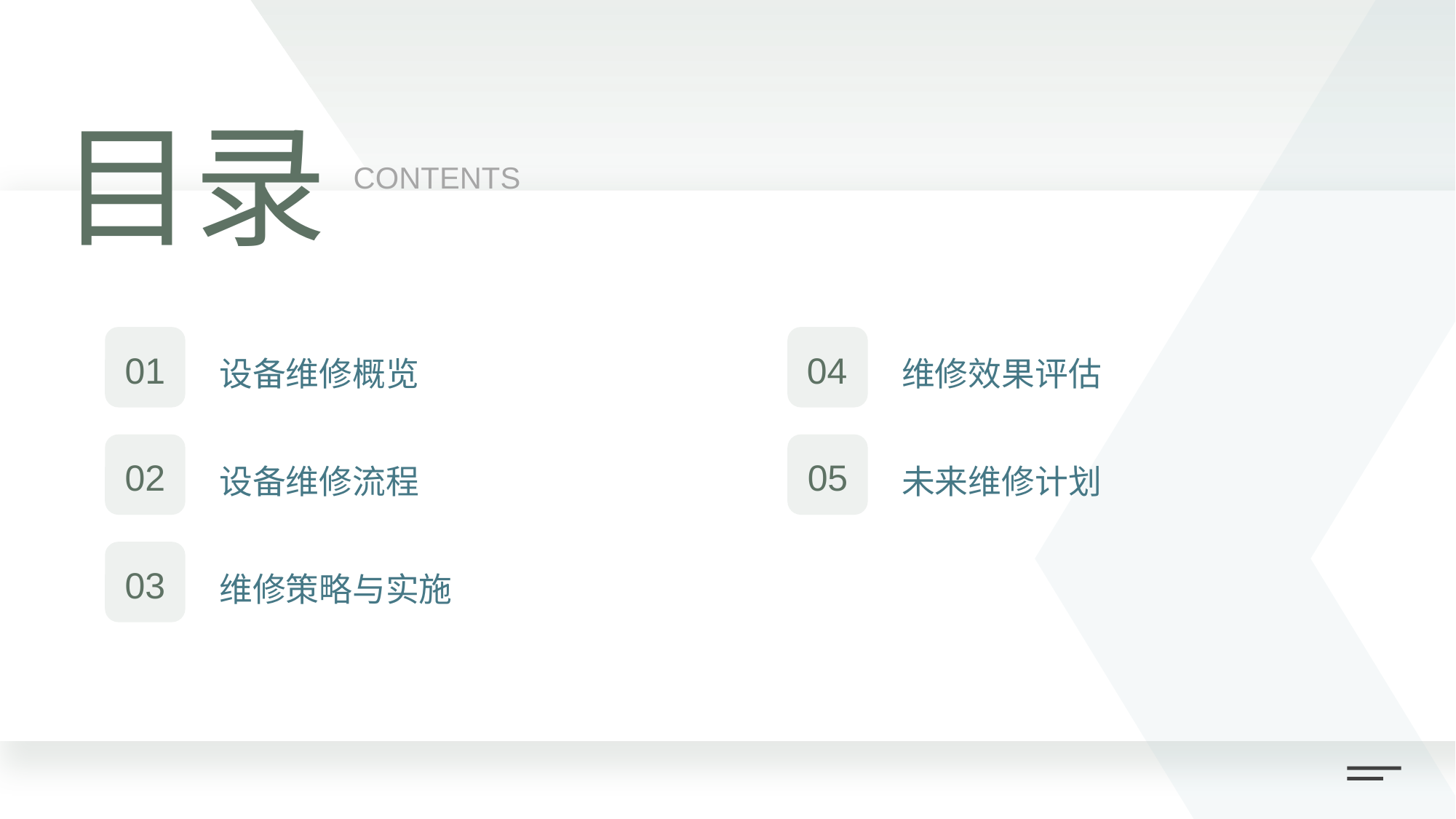

目录
CONTENTS

设备维修概览
维修效果评估

01
04
设备维修流程
未来维修计划

02
05
维修策略与实施

03